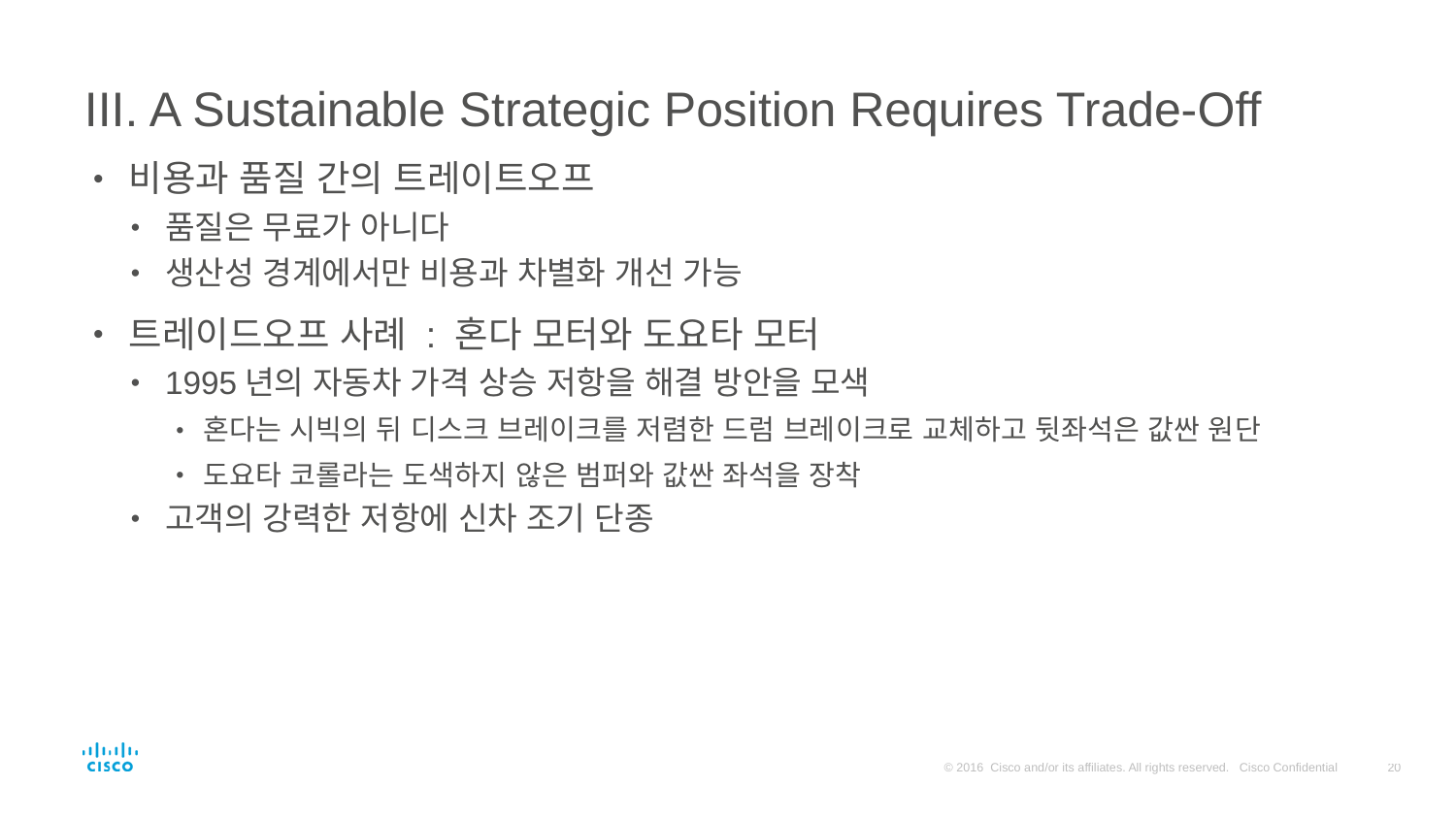

# III. A Sustainable Strategic Position Requires Trade-Off
비용과 품질 간의 트레이트오프
품질은 무료가 아니다
생산성 경계에서만 비용과 차별화 개선 가능
트레이드오프 사례 : 혼다 모터와 도요타 모터
1995년의 자동차 가격 상승 저항을 해결 방안을 모색
혼다는 시빅의 뒤 디스크 브레이크를 저렴한 드럼 브레이크로 교체하고 뒷좌석은 값싼 원단
도요타 코롤라는 도색하지 않은 범퍼와 값싼 좌석을 장착
고객의 강력한 저항에 신차 조기 단종